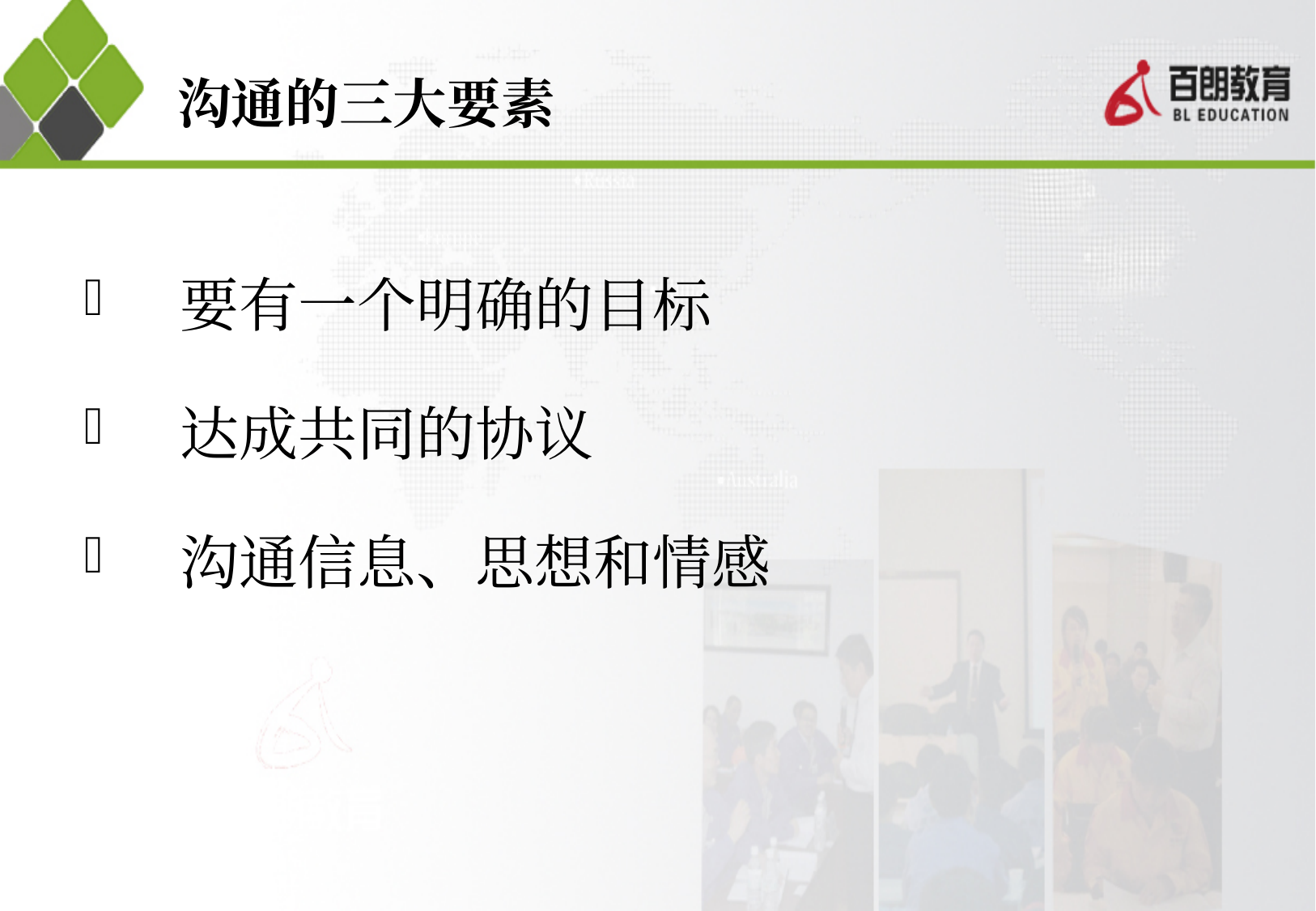

# 沟通的三大要素
要有一个明确的目标
达成共同的协议
沟通信息、思想和情感